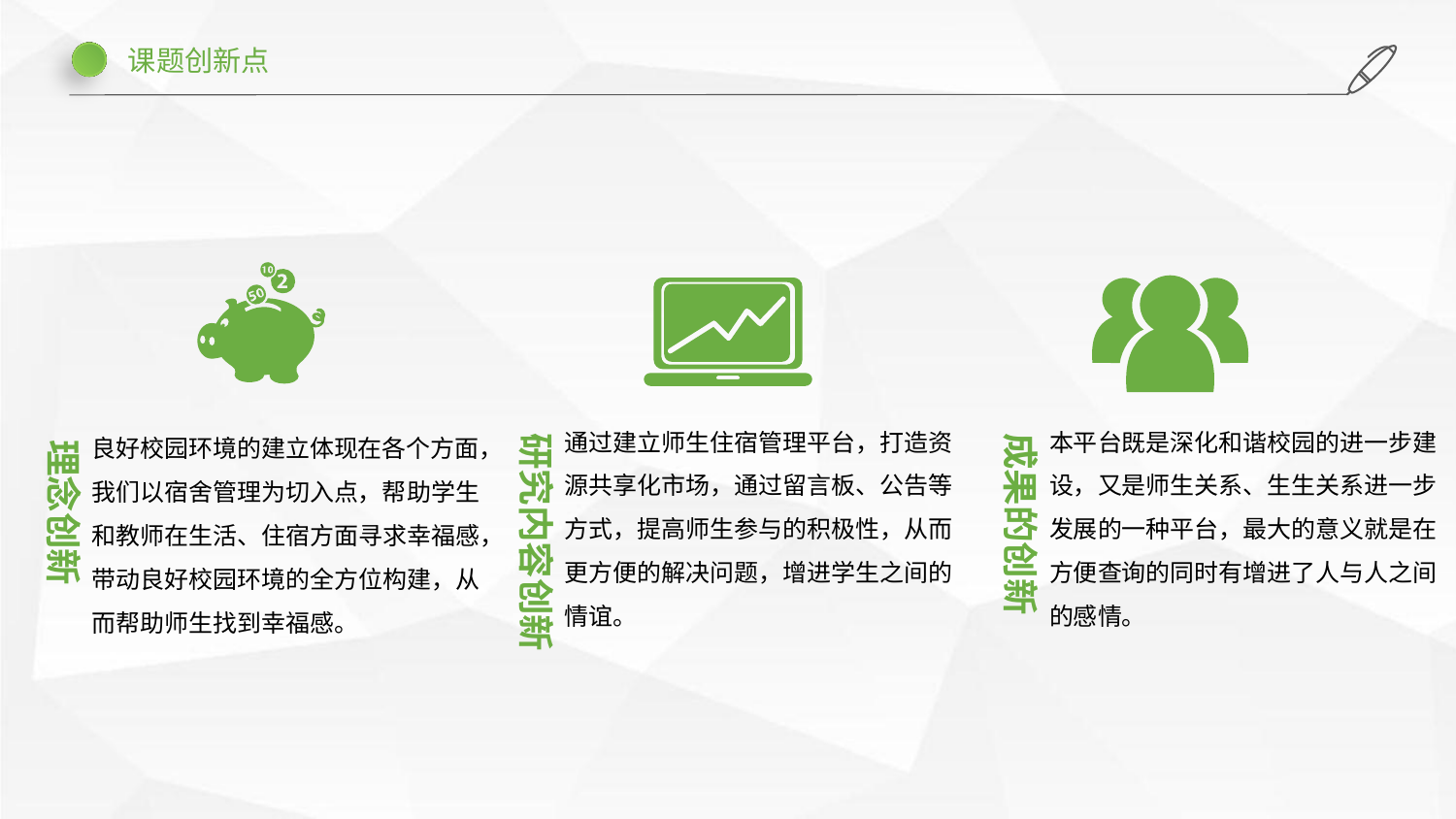

课题创新点

通过建立师生住宿管理平台，打造资源共享化市场，通过留言板、公告等方式，提高师生参与的积极性，从而更方便的解决问题，增进学生之间的情谊。
研究内容创新

本平台既是深化和谐校园的进一步建设，又是师生关系、生生关系进一步发展的一种平台，最大的意义就是在方便查询的同时有增进了人与人之间的感情。
成果的创新
良好校园环境的建立体现在各个方面，我们以宿舍管理为切入点，帮助学生和教师在生活、住宿方面寻求幸福感，带动良好校园环境的全方位构建，从而帮助师生找到幸福感。
理念创新